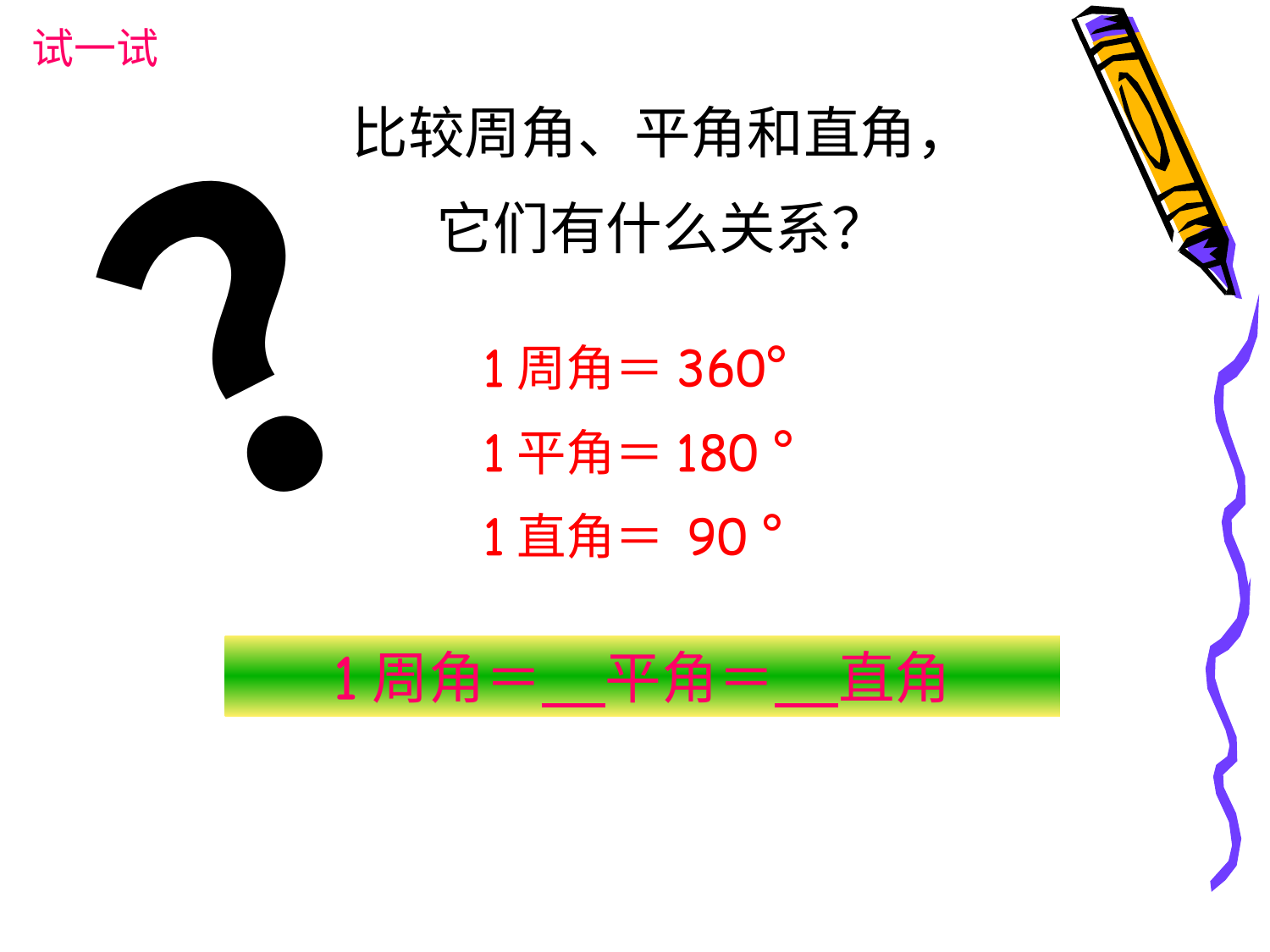

试一试
？
比较周角、平角和直角，
它们有什么关系？
1周角＝360°
1平角＝180 °
1直角＝ 90 °
1周角＝     平角＝     直角